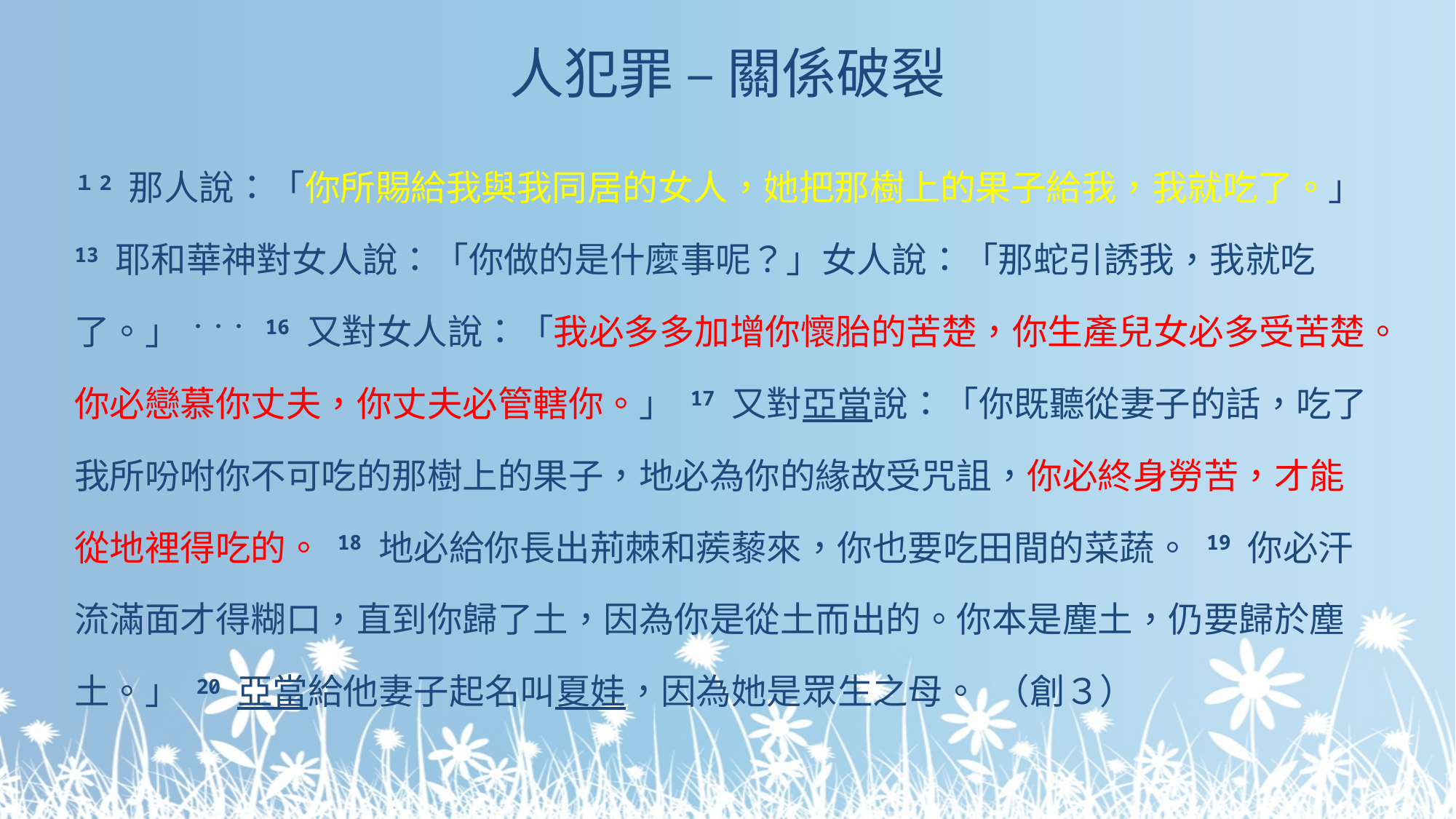

# 人犯罪 – 關係破裂
１2 那人說：「你所賜給我與我同居的女人，她把那樹上的果子給我，我就吃了。」 13 耶和華神對女人說：「你做的是什麼事呢？」女人說：「那蛇引誘我，我就吃了。」 ．．． 16 又對女人說：「我必多多加增你懷胎的苦楚，你生產兒女必多受苦楚。你必戀慕你丈夫，你丈夫必管轄你。」 17 又對亞當說：「你既聽從妻子的話，吃了我所吩咐你不可吃的那樹上的果子，地必為你的緣故受咒詛，你必終身勞苦，才能從地裡得吃的。 18 地必給你長出荊棘和蒺藜來，你也要吃田間的菜蔬。 19 你必汗流滿面才得糊口，直到你歸了土，因為你是從土而出的。你本是塵土，仍要歸於塵土。」 20 亞當給他妻子起名叫夏娃，因為她是眾生之母。  （創３）